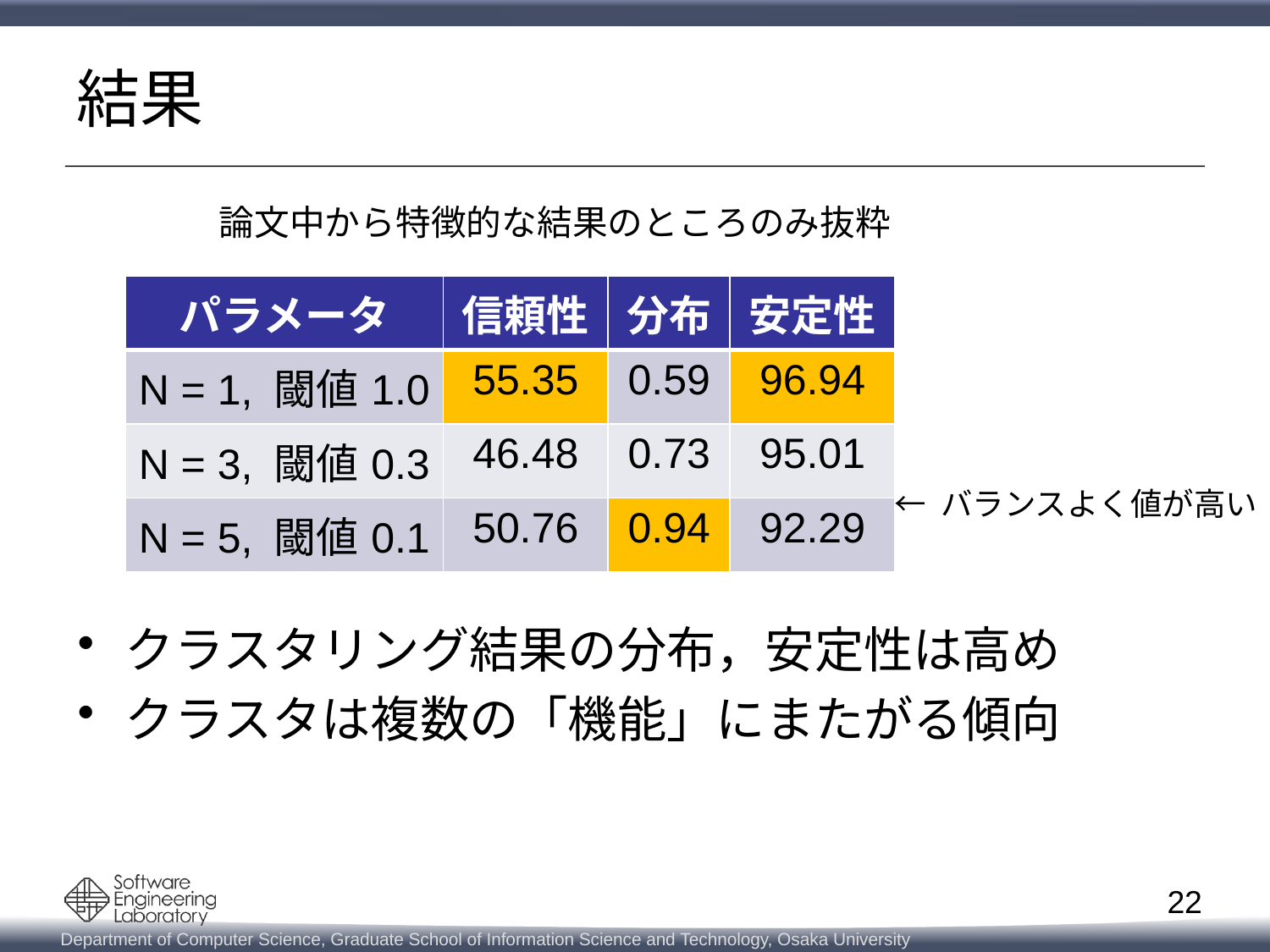

# 結果
　　   論文中から特徴的な結果のところのみ抜粋

クラスタリング結果の分布，安定性は高め
クラスタは複数の「機能」にまたがる傾向
| パラメータ | 信頼性 | 分布 | 安定性 |
| --- | --- | --- | --- |
| N = 1, 閾値1.0 | 55.35 | 0.59 | 96.94 |
| N = 3, 閾値0.3 | 46.48 | 0.73 | 95.01 |
| N = 5, 閾値0.1 | 50.76 | 0.94 | 92.29 |
← バランスよく値が高い
22